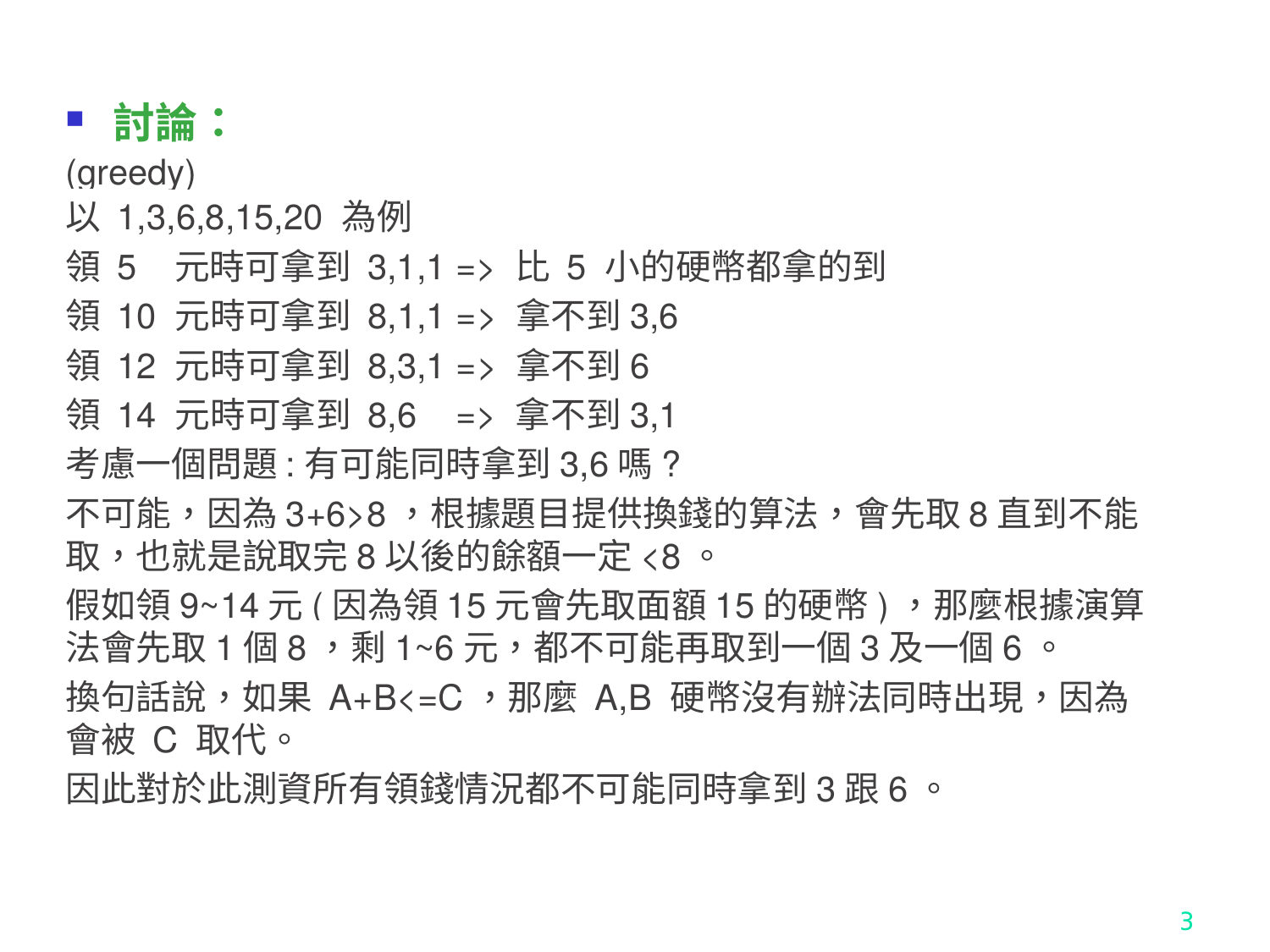

討論：
(greedy)
以 1,3,6,8,15,20 為例
領 5   元時可拿到 3,1,1 => 比 5 小的硬幣都拿的到
領 10 元時可拿到 8,1,1 => 拿不到3,6
領 12 元時可拿到 8,3,1 => 拿不到6
領 14 元時可拿到 8,6    => 拿不到3,1
考慮一個問題:有可能同時拿到3,6嗎?
不可能，因為3+6>8，根據題目提供換錢的算法，會先取8直到不能取，也就是說取完8以後的餘額一定<8。
假如領9~14元(因為領15元會先取面額15的硬幣)，那麼根據演算法會先取1個8，剩1~6元，都不可能再取到一個3及一個6。
換句話說，如果 A+B<=C，那麼 A,B 硬幣沒有辦法同時出現，因為會被 C 取代。
因此對於此測資所有領錢情況都不可能同時拿到3跟6。
3